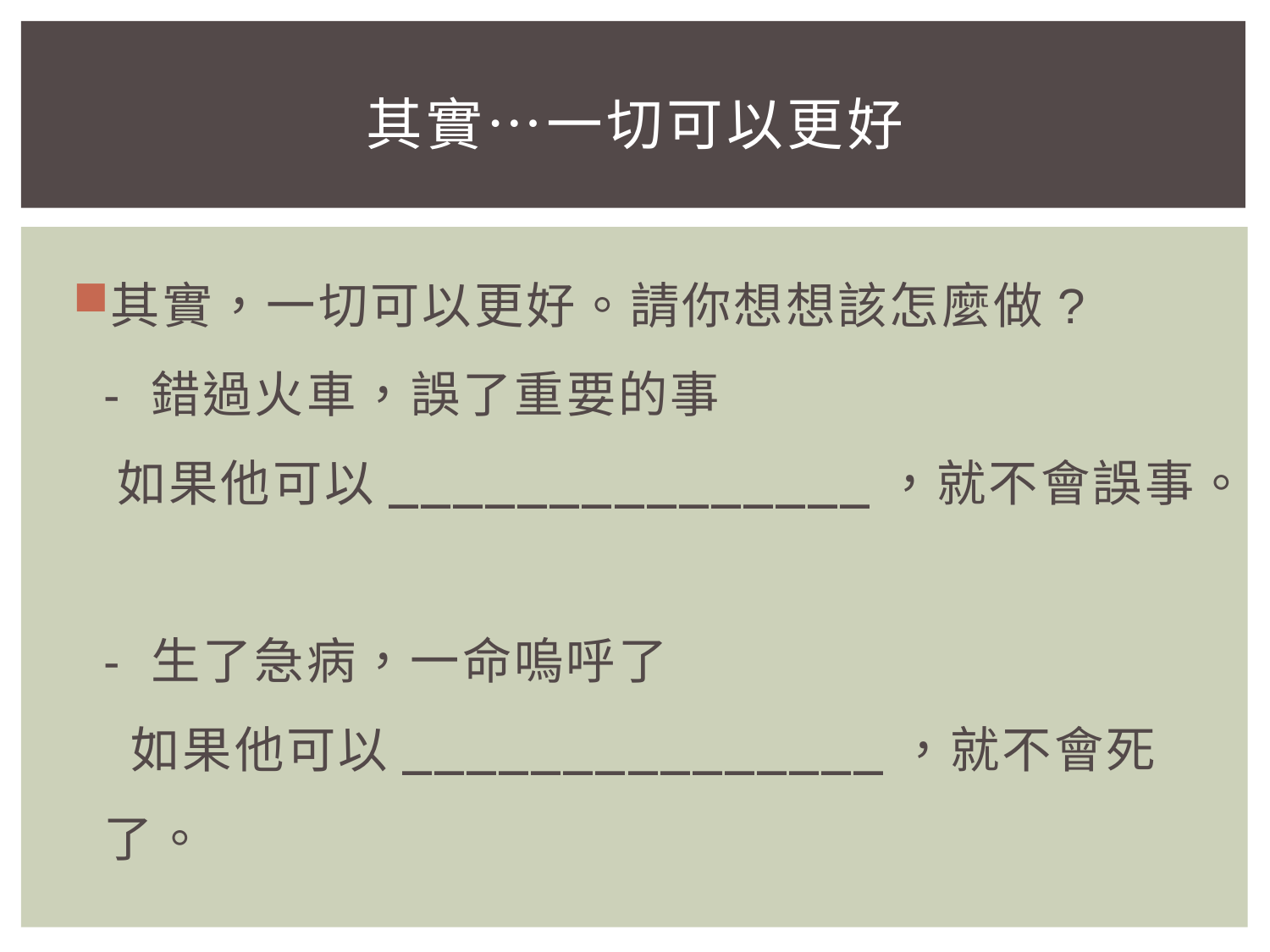

# 其實…一切可以更好
其實，一切可以更好。請你想想該怎麼做?
- 錯過火車，誤了重要的事
 如果他可以_______________，就不會誤事。
- 生了急病，一命嗚呼了
  如果他可以_______________，就不會死了。